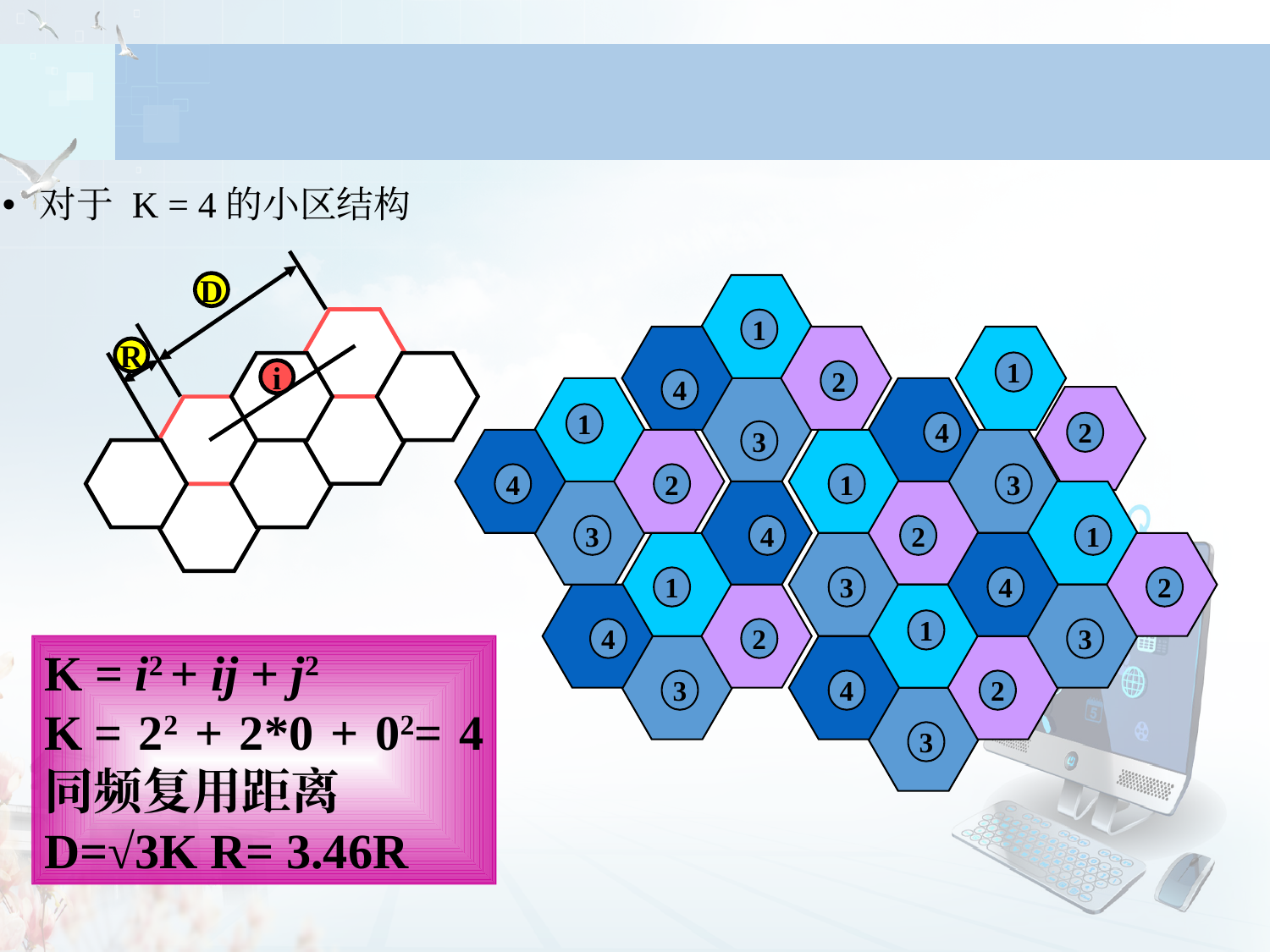

对于 K = 4的小区结构

D

R

i

1

1
2
4

1
4
2
3

4
2
1
3

3
4
2
1

2

1
3
4

1
4
2
3

3
4
2

3
K = i2 + ij + j2
K = 22 + 2*0 + 02= 4 同频复用距离
D=√3K R= 3.46R